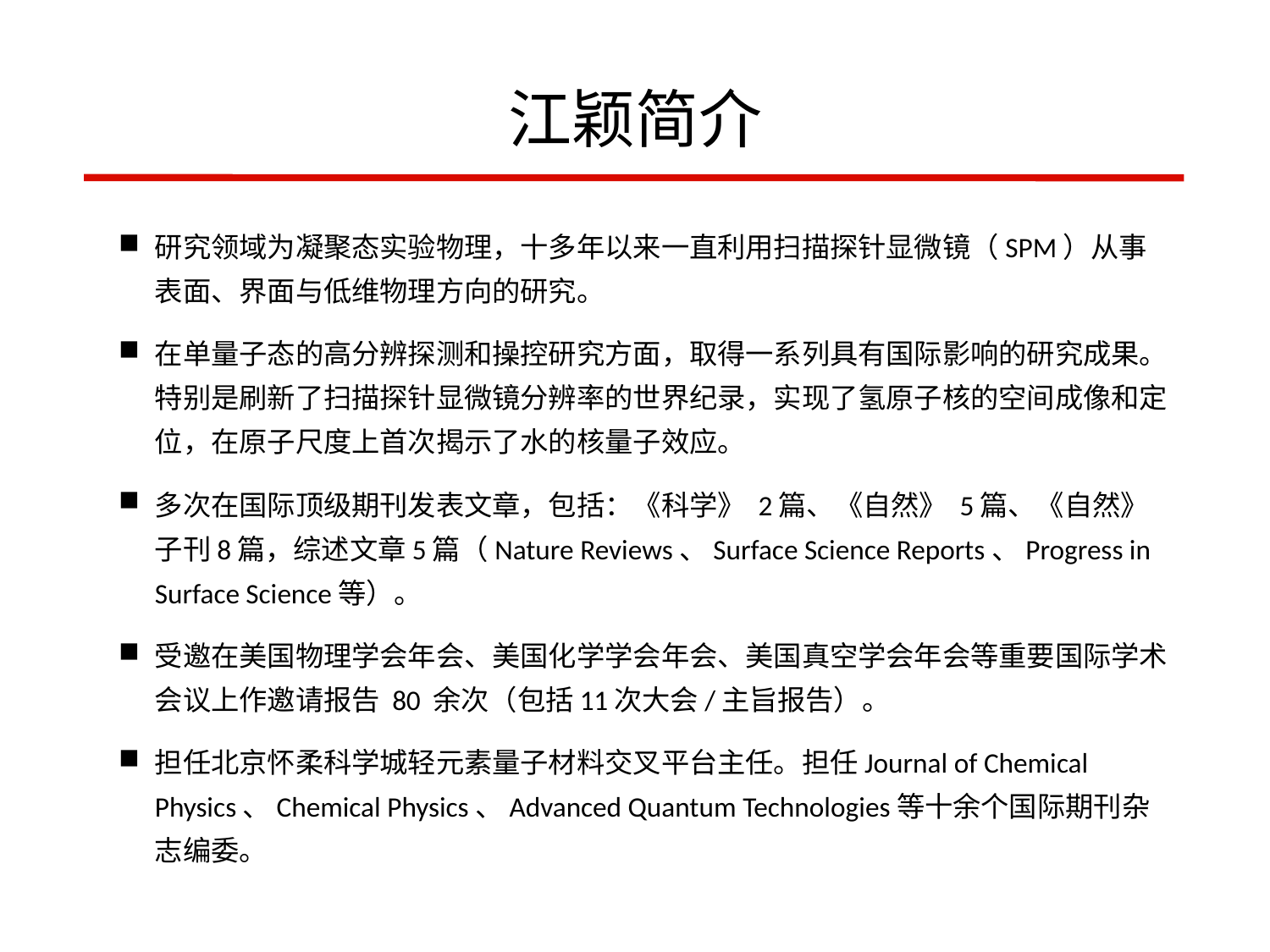

# 江颖简介

研究领域为凝聚态实验物理，十多年以来一直利用扫描探针显微镜（SPM）从事表面、界面与低维物理方向的研究。
在单量子态的高分辨探测和操控研究方面，取得一系列具有国际影响的研究成果。特别是刷新了扫描探针显微镜分辨率的世界纪录，实现了氢原子核的空间成像和定位，在原子尺度上首次揭示了水的核量子效应。
多次在国际顶级期刊发表文章，包括：《科学》 2篇、《自然》 5篇、《自然》子刊8篇，综述文章5篇（Nature Reviews、Surface Science Reports、Progress in Surface Science等）。
受邀在美国物理学会年会、美国化学学会年会、美国真空学会年会等重要国际学术会议上作邀请报告 80 余次（包括11次大会/主旨报告）。
担任北京怀柔科学城轻元素量子材料交叉平台主任。担任Journal of Chemical Physics、Chemical Physics、Advanced Quantum Technologies等十余个国际期刊杂志编委。